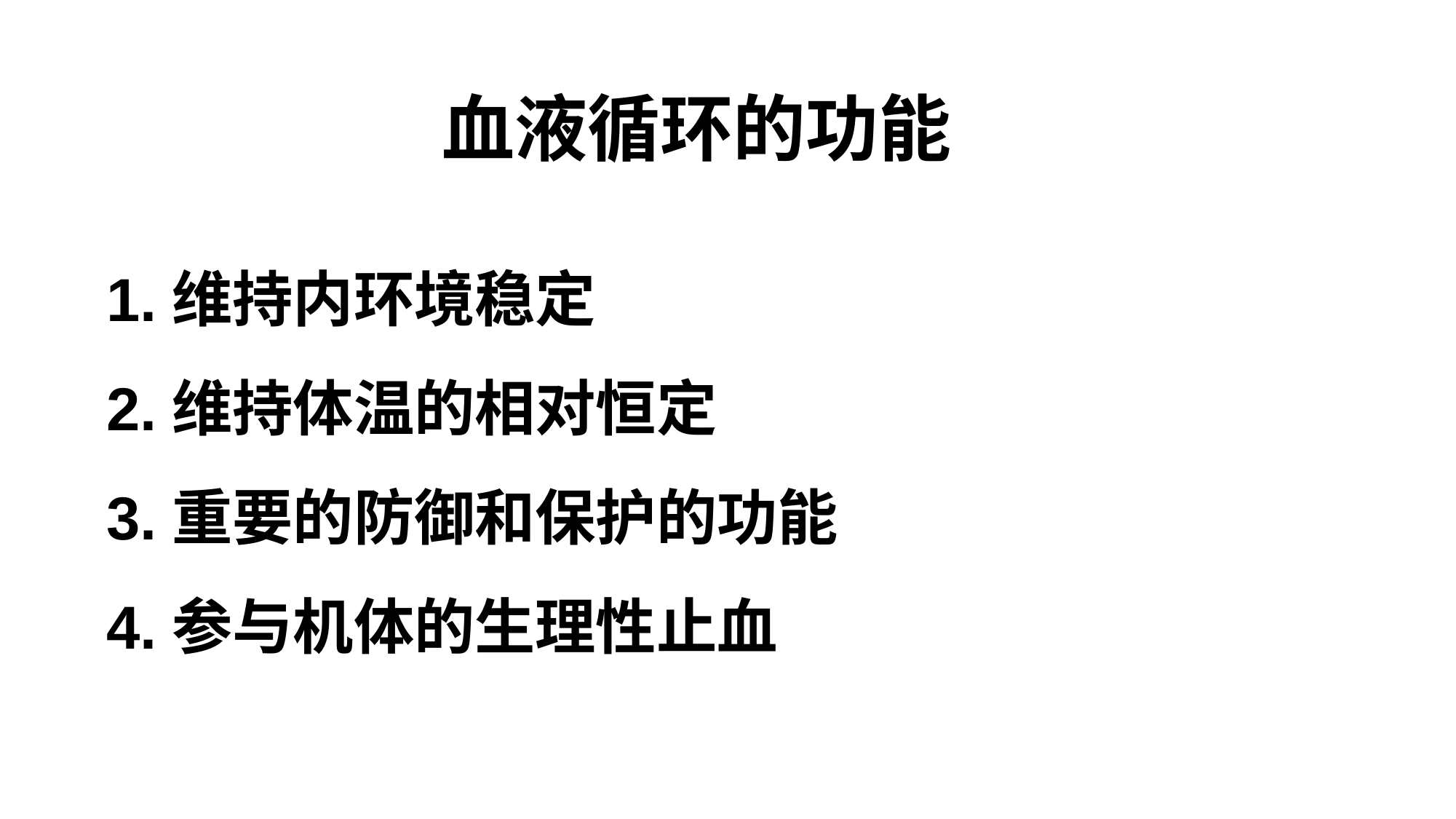

血液循环的功能
1.维持内环境稳定
2.维持体温的相对恒定
3.重要的防御和保护的功能
4.参与机体的生理性止血